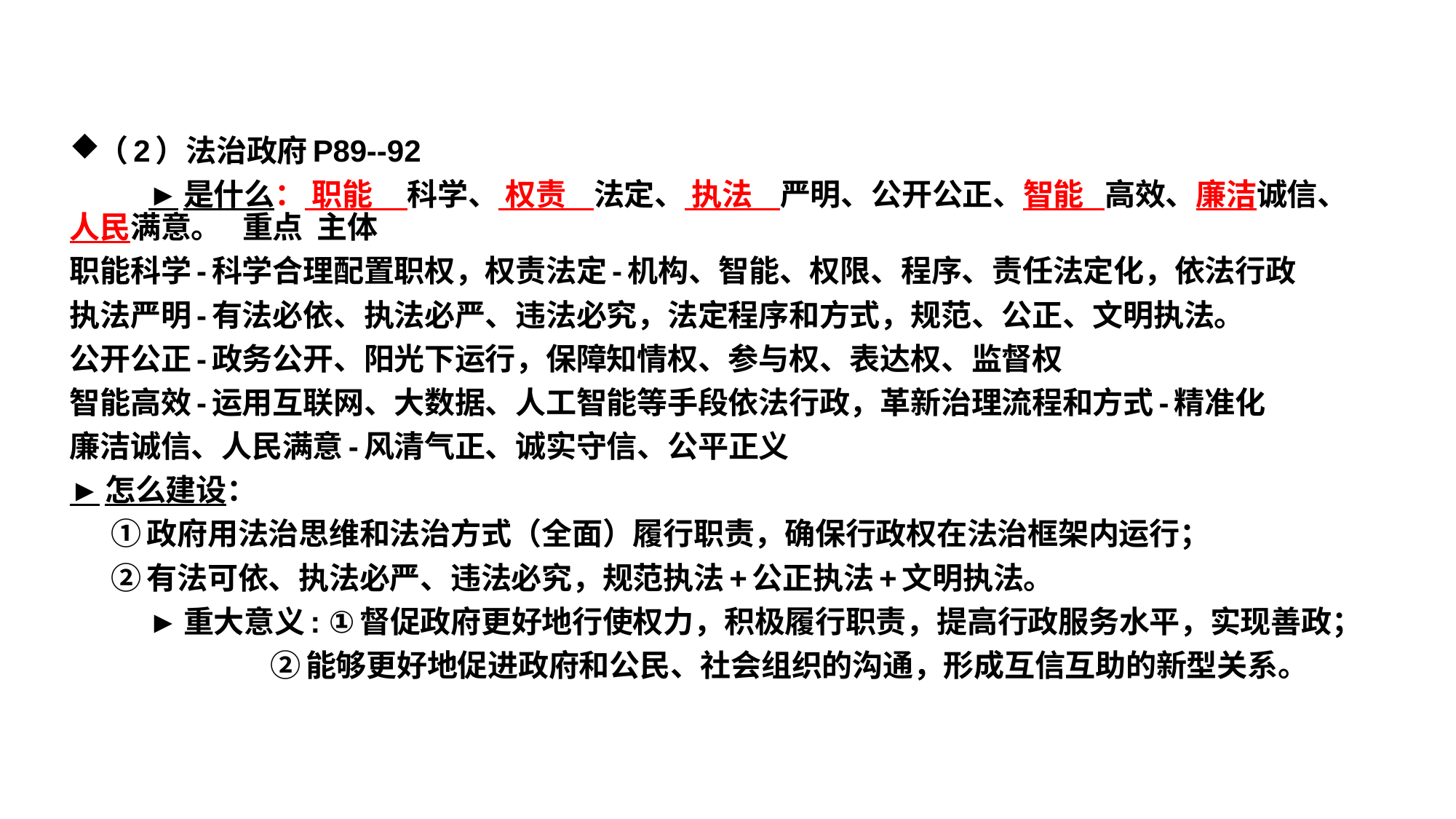

#
（2）法治政府P89--92
	►是什么： 职能     科学、 权责    法定、 执法    严明、公开公正、智能   高效、廉洁诚信、人民满意。   重点  主体
职能科学-科学合理配置职权，权责法定-机构、智能、权限、程序、责任法定化，依法行政
执法严明-有法必依、执法必严、违法必究，法定程序和方式，规范、公正、文明执法。
公开公正-政务公开、阳光下运行，保障知情权、参与权、表达权、监督权
智能高效-运用互联网、大数据、人工智能等手段依法行政，革新治理流程和方式-精准化
廉洁诚信、人民满意-风清气正、诚实守信、公平正义
►怎么建设：
      ①政府用法治思维和法治方式（全面）履行职责，确保行政权在法治框架内运行；
      ②有法可依、执法必严、违法必究，规范执法+公正执法+文明执法。
	►重大意义: ①督促政府更好地行使权力，积极履行职责，提高行政服务水平，实现善政；
                             ②能够更好地促进政府和公民、社会组织的沟通，形成互信互助的新型关系。